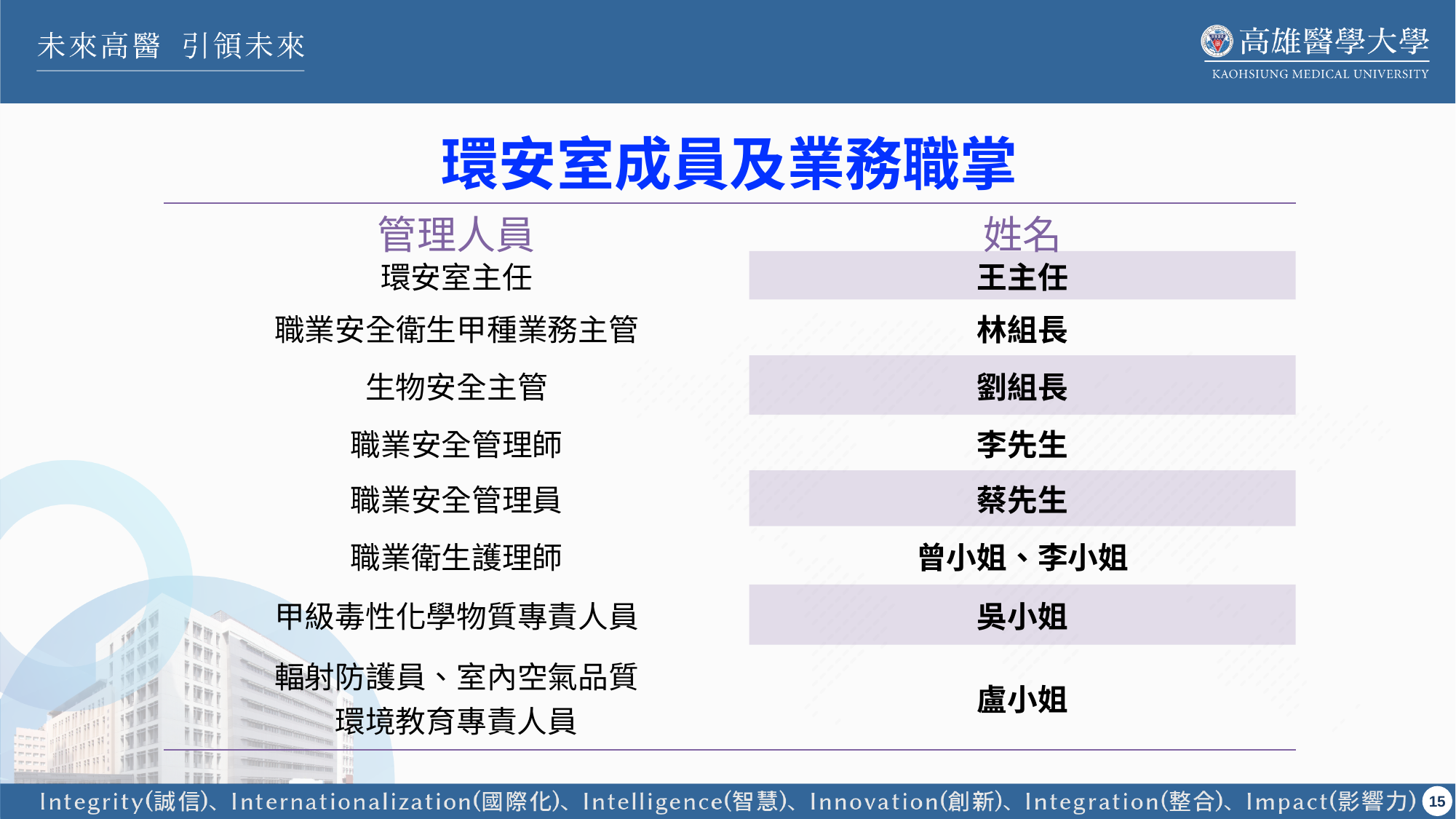

環安室成員及業務職掌
| 管理人員 | 姓名 |
| --- | --- |
| 環安室主任 | 王主任 |
| 職業安全衛生甲種業務主管 | 林組長 |
| 生物安全主管 | 劉組長 |
| 職業安全管理師 | 李先生 |
| 職業安全管理員 | 蔡先生 |
| 職業衛生護理師 | 曾小姐、李小姐 |
| 甲級毒性化學物質專責人員 | 吳小姐 |
| 輻射防護員、室內空氣品質 環境教育專責人員 | 盧小姐 |